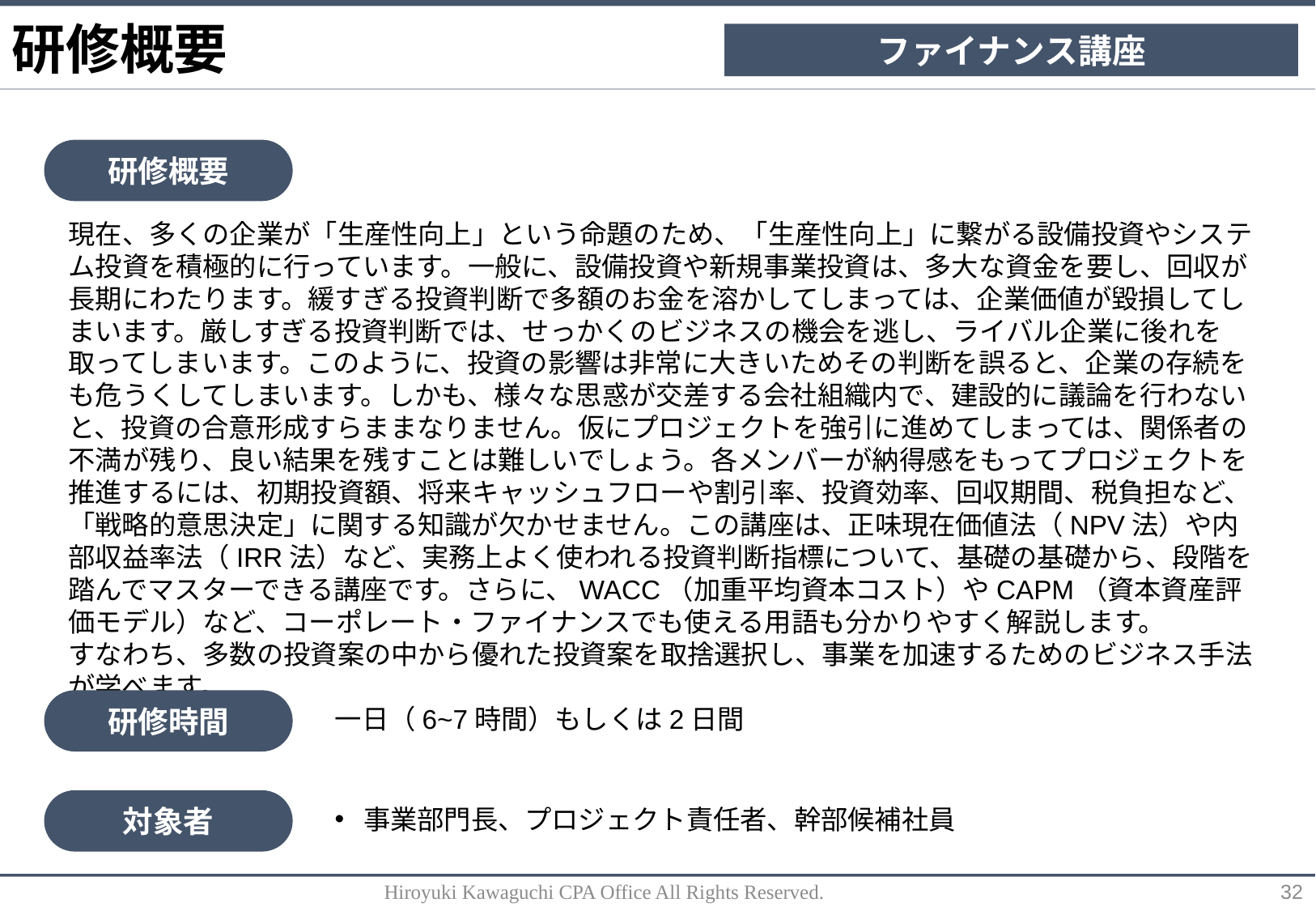

研修概要
ファイナンス講座
研修概要
現在、多くの企業が「生産性向上」という命題のため、「生産性向上」に繋がる設備投資やシステム投資を積極的に行っています。一般に、設備投資や新規事業投資は、多大な資金を要し、回収が長期にわたります。緩すぎる投資判断で多額のお金を溶かしてしまっては、企業価値が毀損してしまいます。厳しすぎる投資判断では、せっかくのビジネスの機会を逃し、ライバル企業に後れを取ってしまいます。このように、投資の影響は非常に大きいためその判断を誤ると、企業の存続をも危うくしてしまいます。しかも、様々な思惑が交差する会社組織内で、建設的に議論を行わないと、投資の合意形成すらままなりません。仮にプロジェクトを強引に進めてしまっては、関係者の不満が残り、良い結果を残すことは難しいでしょう。各メンバーが納得感をもってプロジェクトを推進するには、初期投資額、将来キャッシュフローや割引率、投資効率、回収期間、税負担など、「戦略的意思決定」に関する知識が欠かせません。この講座は、正味現在価値法（NPV法）や内部収益率法（IRR法）など、実務上よく使われる投資判断指標について、基礎の基礎から、段階を踏んでマスターできる講座です。さらに、WACC（加重平均資本コスト）やCAPM（資本資産評価モデル）など、コーポレート・ファイナンスでも使える用語も分かりやすく解説します。
すなわち、多数の投資案の中から優れた投資案を取捨選択し、事業を加速するためのビジネス手法が学べます。
研修時間
一日（6~7時間）もしくは2日間
対象者
事業部門長、プロジェクト責任者、幹部候補社員
Hiroyuki Kawaguchi CPA Office All Rights Reserved.
32